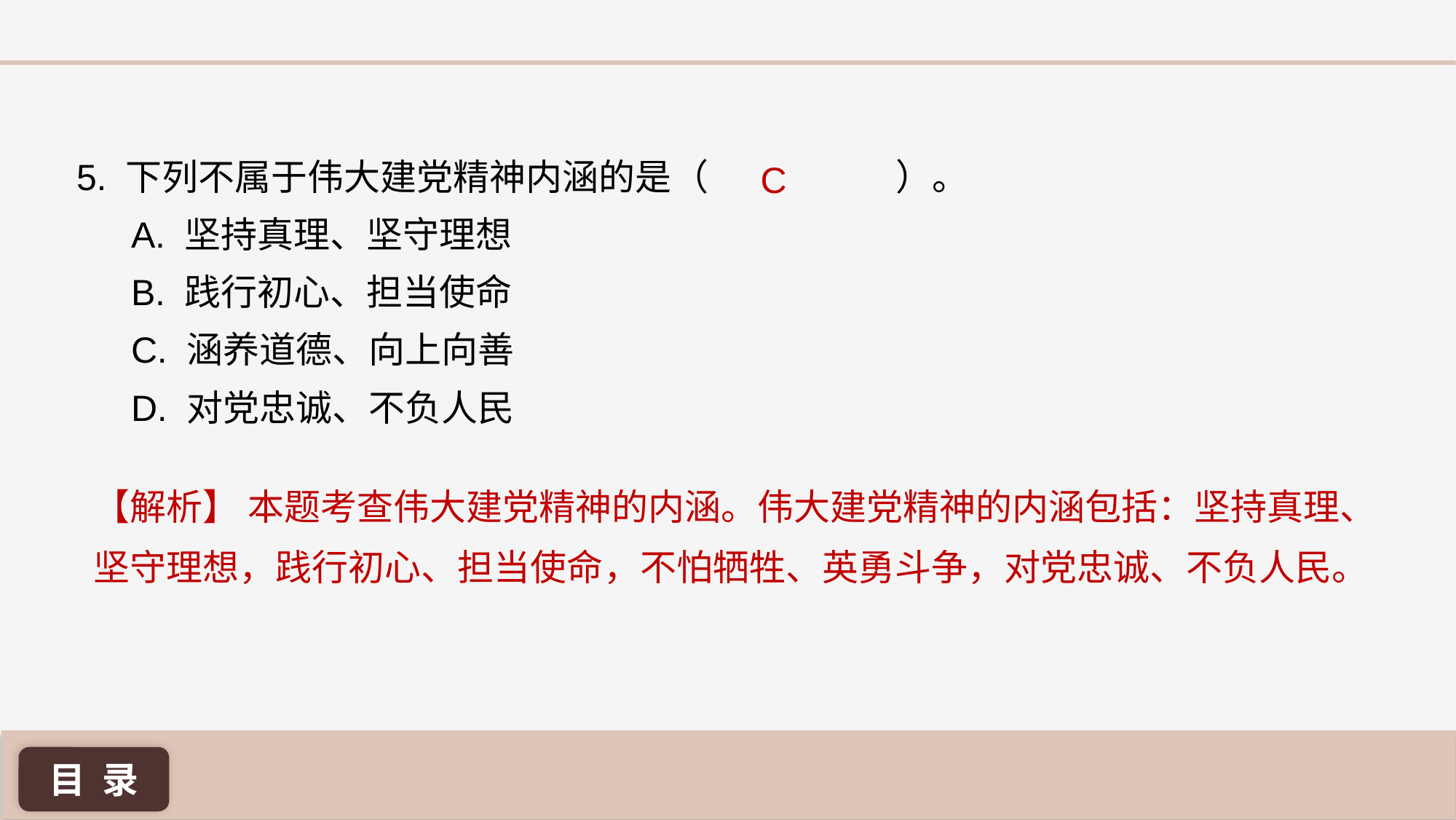

5. 下列不属于伟大建党精神内涵的是（ 		）。
A. 坚持真理、坚守理想
B. 践行初心、担当使命
C. 涵养道德、向上向善
D. 对党忠诚、不负人民
C
【解析】 本题考查伟大建党精神的内涵。伟大建党精神的内涵包括：坚持真理、坚守理想，践行初心、担当使命，不怕牺牲、英勇斗争，对党忠诚、不负人民。